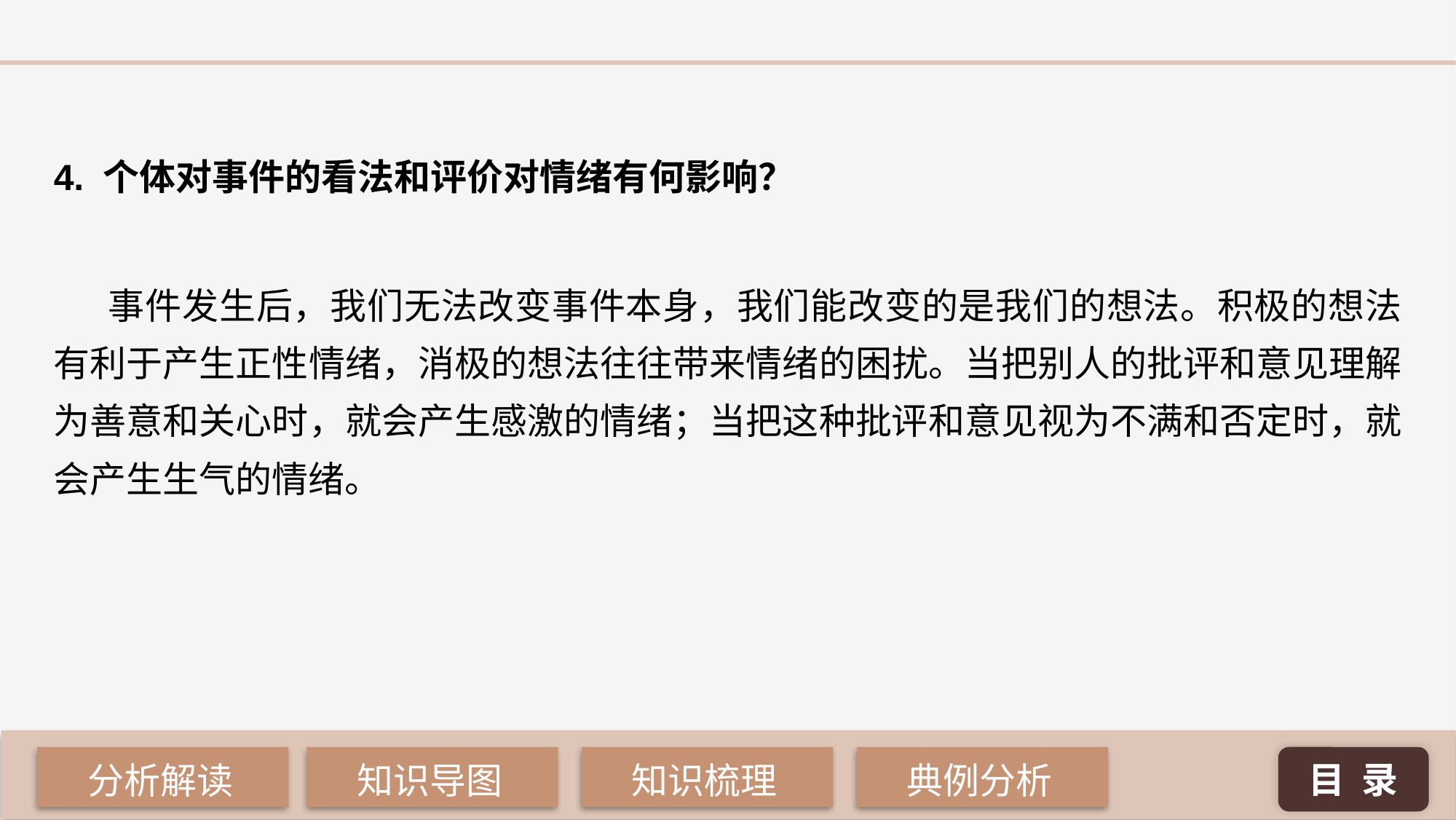

4. 个体对事件的看法和评价对情绪有何影响？
事件发生后，我们无法改变事件本身，我们能改变的是我们的想法。积极的想法有利于产生正性情绪，消极的想法往往带来情绪的困扰。当把别人的批评和意见理解为善意和关心时，就会产生感激的情绪；当把这种批评和意见视为不满和否定时，就会产生生气的情绪。